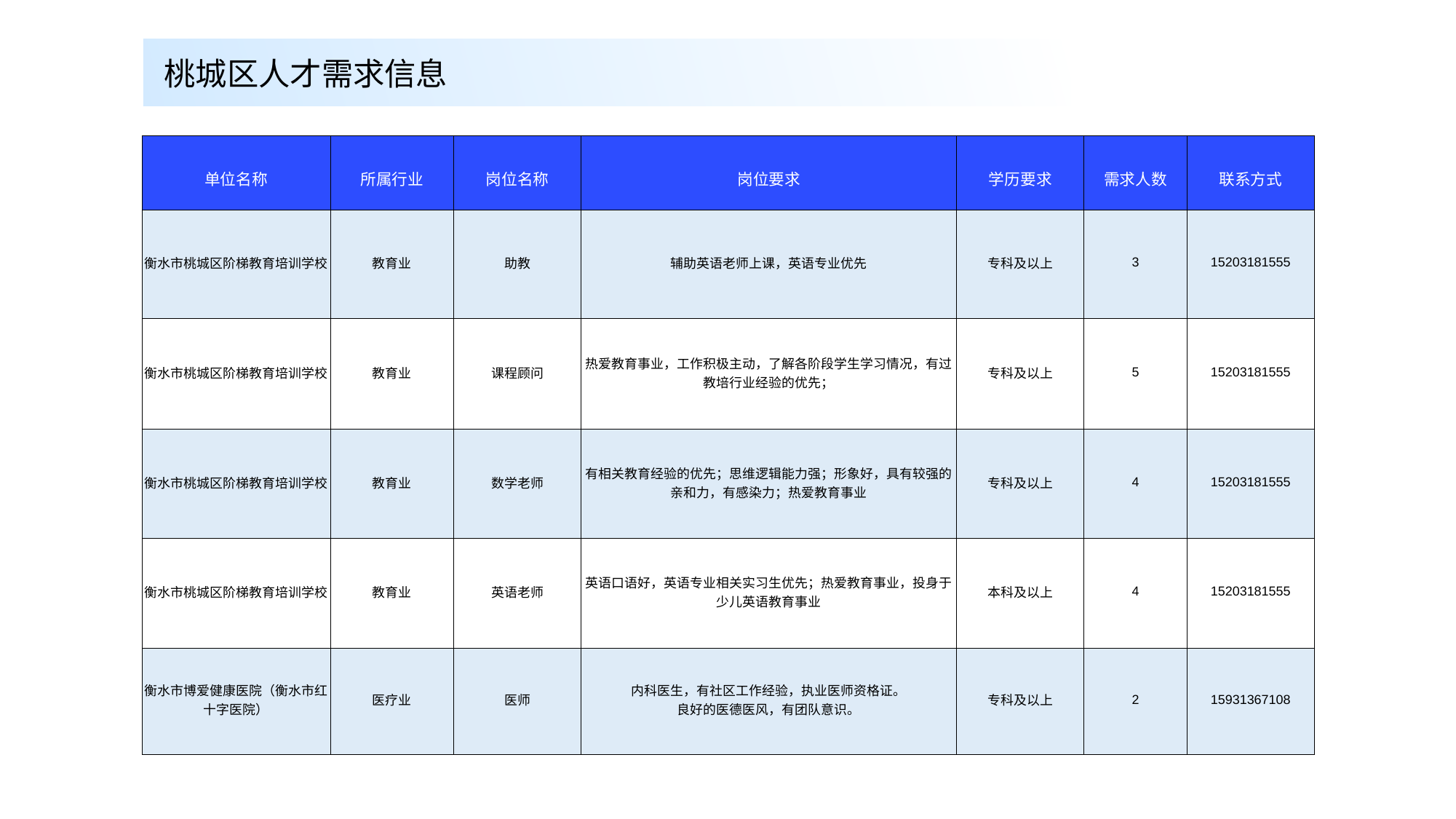

桃城区人才需求信息
| 单位名称 | 所属行业 | 岗位名称 | 岗位要求 | 学历要求 | 需求人数 | 联系方式 |
| --- | --- | --- | --- | --- | --- | --- |
| 衡水市桃城区阶梯教育培训学校 | 教育业 | 助教 | 辅助英语老师上课，英语专业优先 | 专科及以上 | 3 | 15203181555 |
| 衡水市桃城区阶梯教育培训学校 | 教育业 | 课程顾问 | 热爱教育事业，工作积极主动，了解各阶段学生学习情况，有过教培行业经验的优先； | 专科及以上 | 5 | 15203181555 |
| 衡水市桃城区阶梯教育培训学校 | 教育业 | 数学老师 | 有相关教育经验的优先；思维逻辑能力强；形象好，具有较强的亲和力，有感染力；热爱教育事业 | 专科及以上 | 4 | 15203181555 |
| 衡水市桃城区阶梯教育培训学校 | 教育业 | 英语老师 | 英语口语好，英语专业相关实习生优先；热爱教育事业，投身于少儿英语教育事业 | 本科及以上 | 4 | 15203181555 |
| 衡水市博爱健康医院（衡水市红十字医院） | 医疗业 | 医师 | 内科医生，有社区工作经验，执业医师资格证。 良好的医德医风，有团队意识。 | 专科及以上 | 2 | 15931367108 |
5